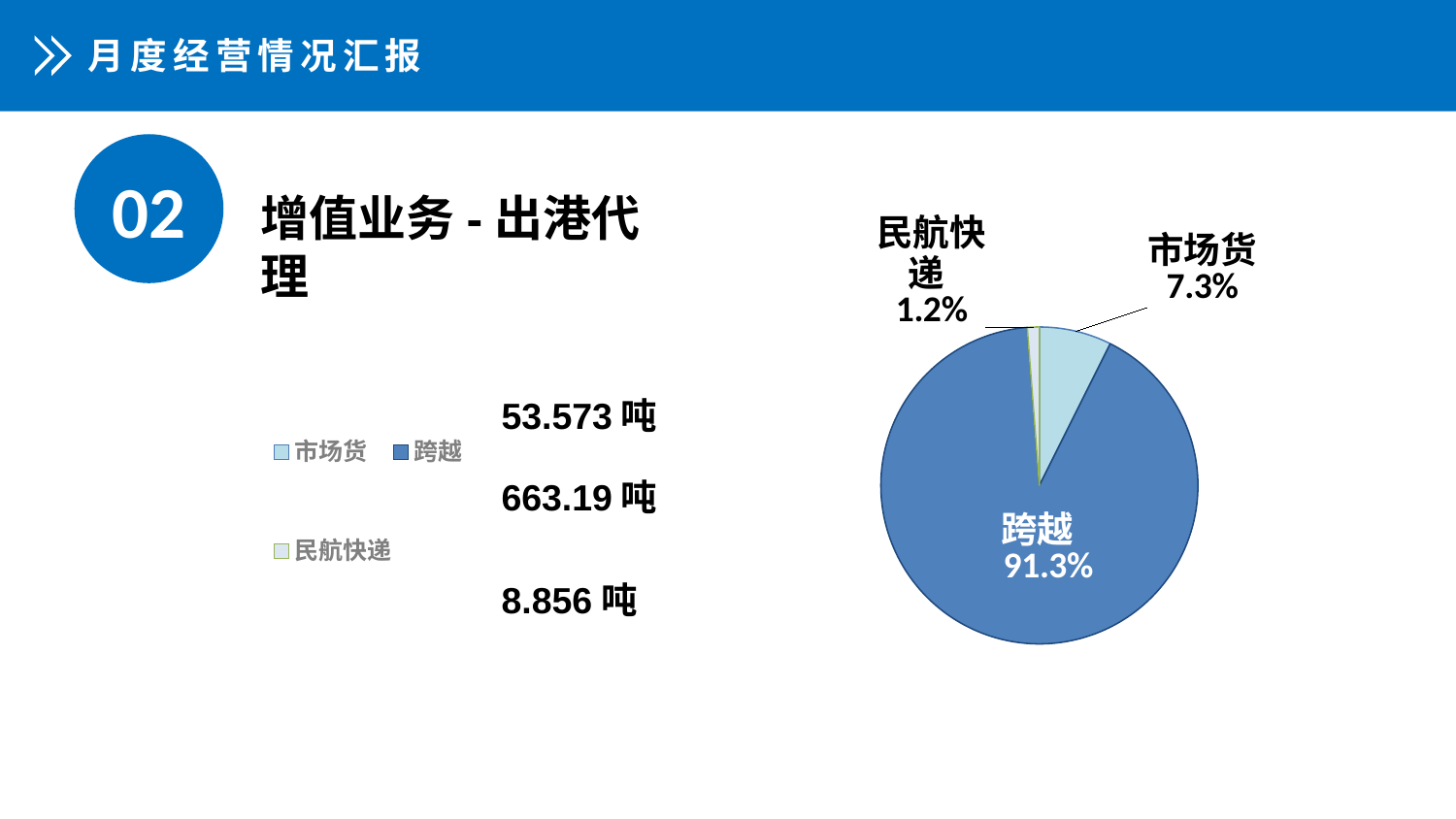

月度经营情况汇报

02

### Chart

| Category |  |
|---|---|
| 市场货 | 53.573 |
| 跨越 | 663.19 |
| 民航快递 | 8.856 |
增值业务-出港代理
53.573吨
663.19吨
8.856吨